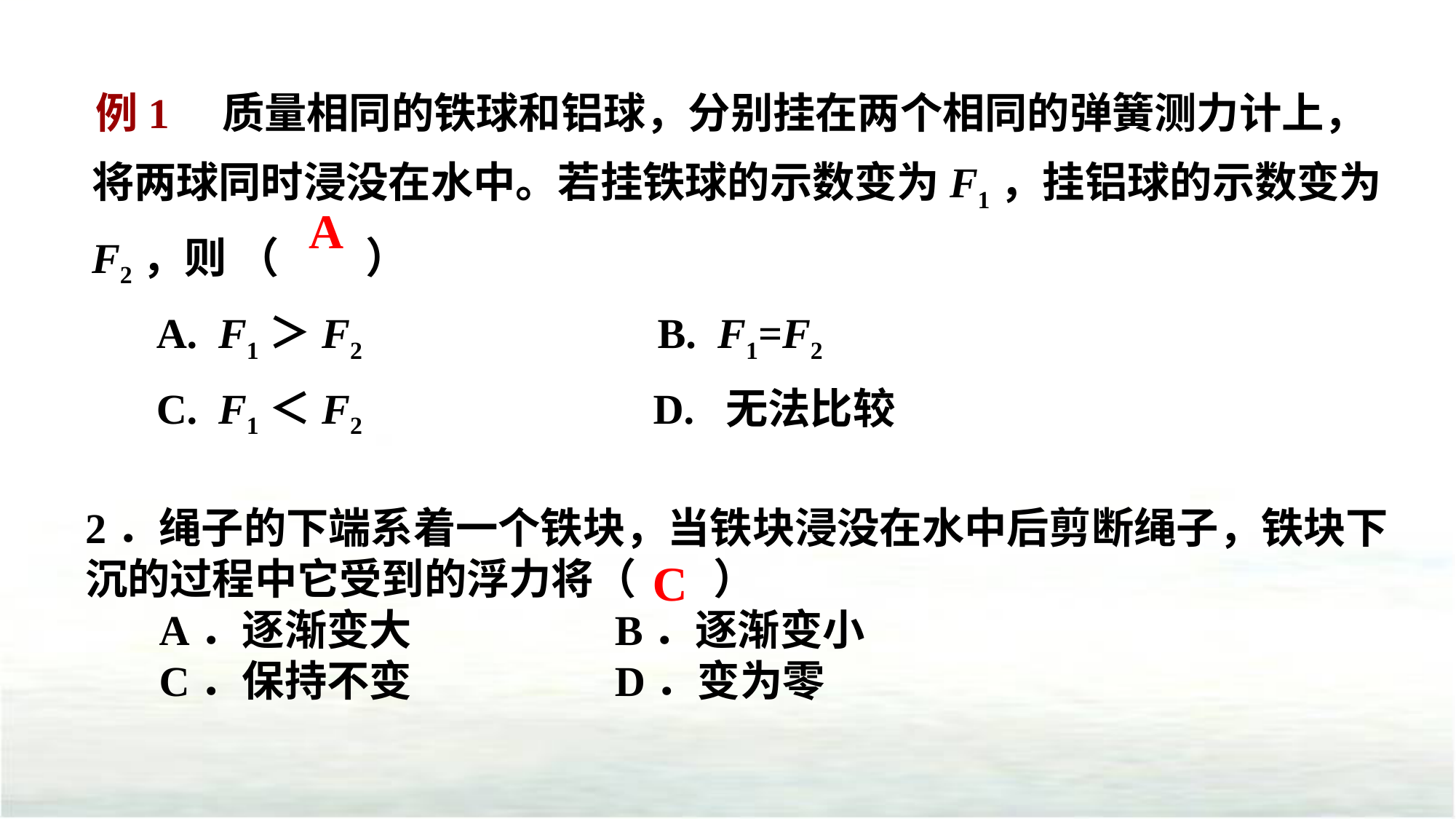

例1　质量相同的铁球和铝球，分别挂在两个相同的弹簧测力计上，将两球同时浸没在水中。若挂铁球的示数变为F1，挂铝球的示数变为F2，则 （         ）
          A.  F1＞F2                            B.  F1=F2
          C.  F1＜F2                            D.  无法比较
A
2．绳子的下端系着一个铁块，当铁块浸没在水中后剪断绳子，铁块下沉的过程中它受到的浮力将（        ）
       A．逐渐变大                    B．逐渐变小
       C．保持不变                    D．变为零
C